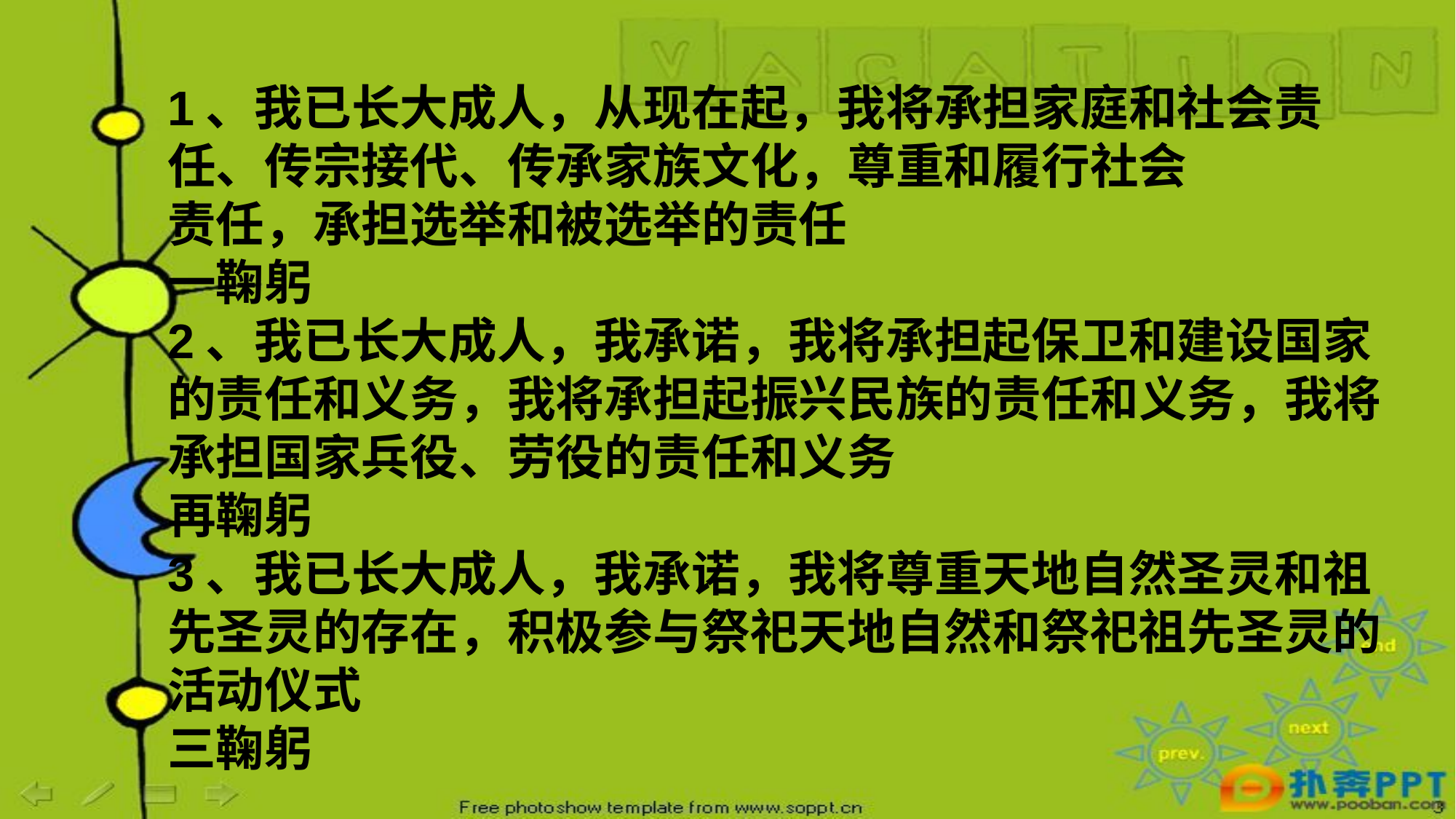

1、我已长大成人，从现在起，我将承担家庭和社会责任、传宗接代、传承家族文化，尊重和履行社会
责任，承担选举和被选举的责任
一鞠躬
2、我已长大成人，我承诺，我将承担起保卫和建设国家的责任和义务，我将承担起振兴民族的责任和义务，我将承担国家兵役、劳役的责任和义务
再鞠躬
3、我已长大成人，我承诺，我将尊重天地自然圣灵和祖先圣灵的存在，积极参与祭祀天地自然和祭祀祖先圣灵的活动仪式
三鞠躬